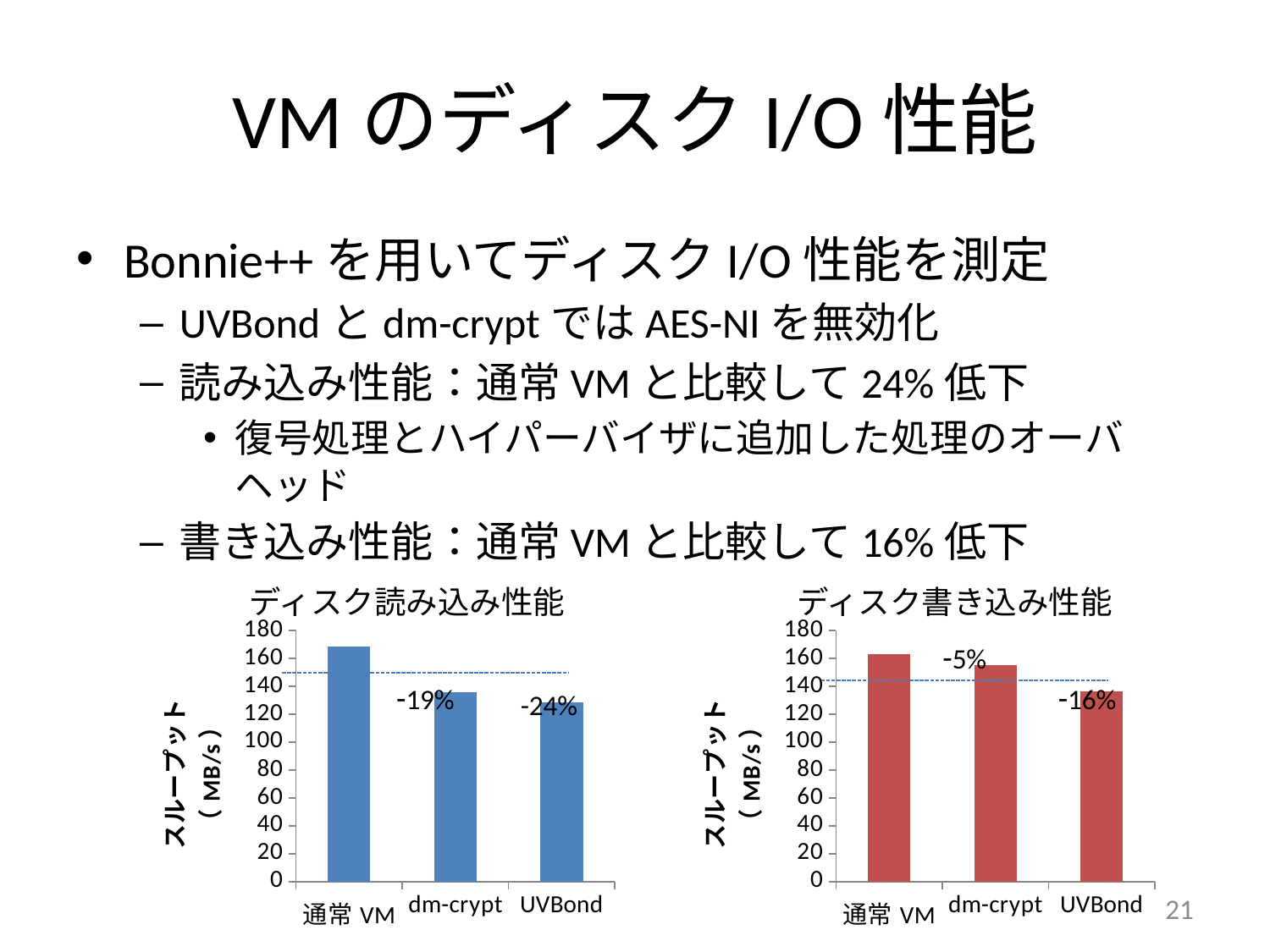

# VMのディスクI/O性能
Bonnie++を用いてディスクI/O性能を測定
UVBondとdm-cryptではAES-NIを無効化
読み込み性能：通常VMと比較して24%低下
復号処理とハイパーバイザに追加した処理のオーバヘッド
書き込み性能：通常VMと比較して16%低下
ディスク読み込み性能
ディスク書き込み性能

### Chart

| Category |  |
|---|---|
| 通常VM | 168.87 |
| dm-crypt | 136.11 |
| UVBond | 128.38 |

### Chart

| Category |  |
|---|---|
| 通常VM | 162.97 |
| dm-crypt | 155.5 |
| UVBond | 136.36 |
-5%
-19%
-16%
-24%
21